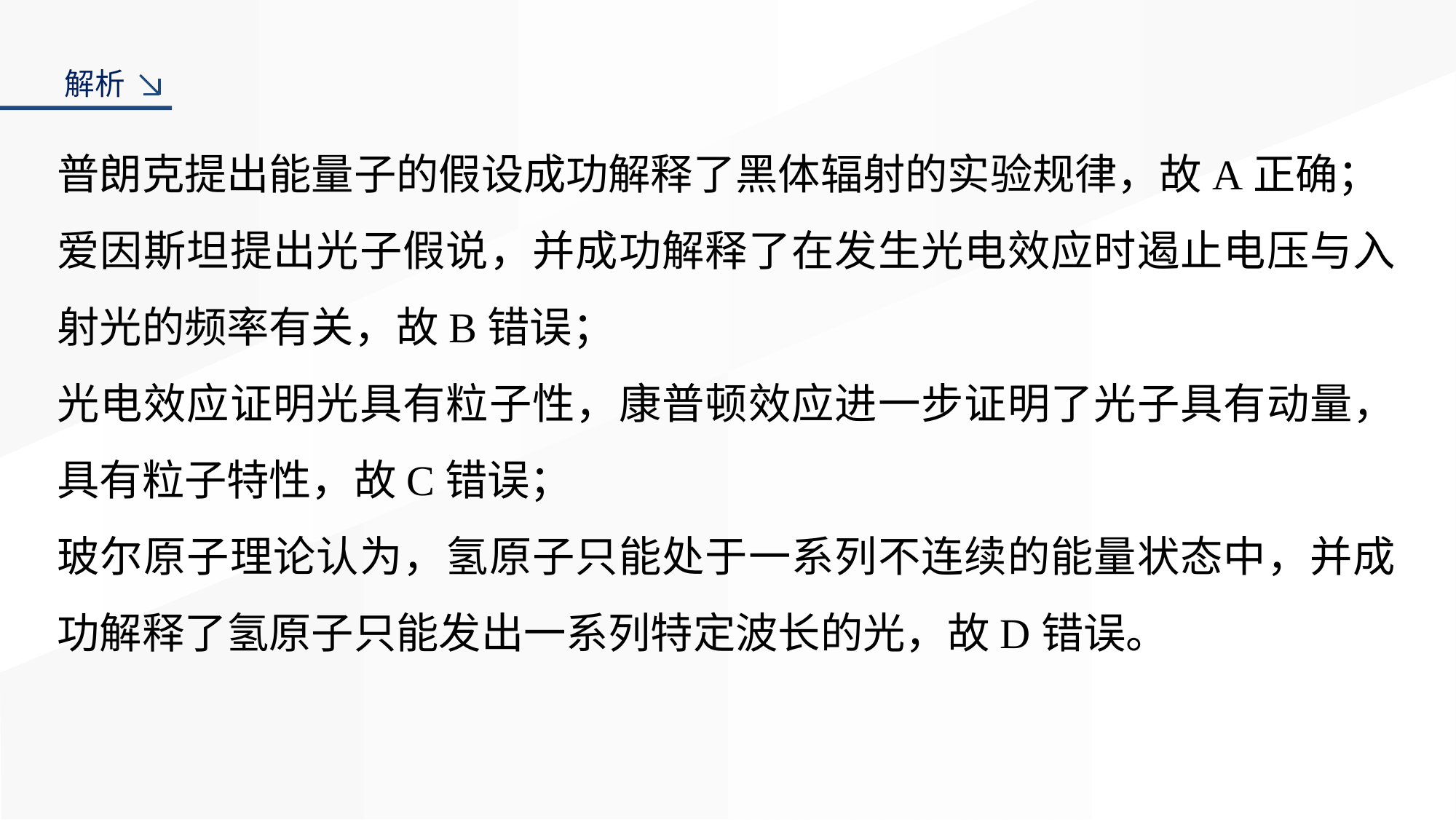

解析

普朗克提出能量子的假设成功解释了黑体辐射的实验规律，故A正确；
爱因斯坦提出光子假说，并成功解释了在发生光电效应时遏止电压与入射光的频率有关，故B错误；
光电效应证明光具有粒子性，康普顿效应进一步证明了光子具有动量，具有粒子特性，故C错误；
玻尔原子理论认为，氢原子只能处于一系列不连续的能量状态中，并成功解释了氢原子只能发出一系列特定波长的光，故D错误。